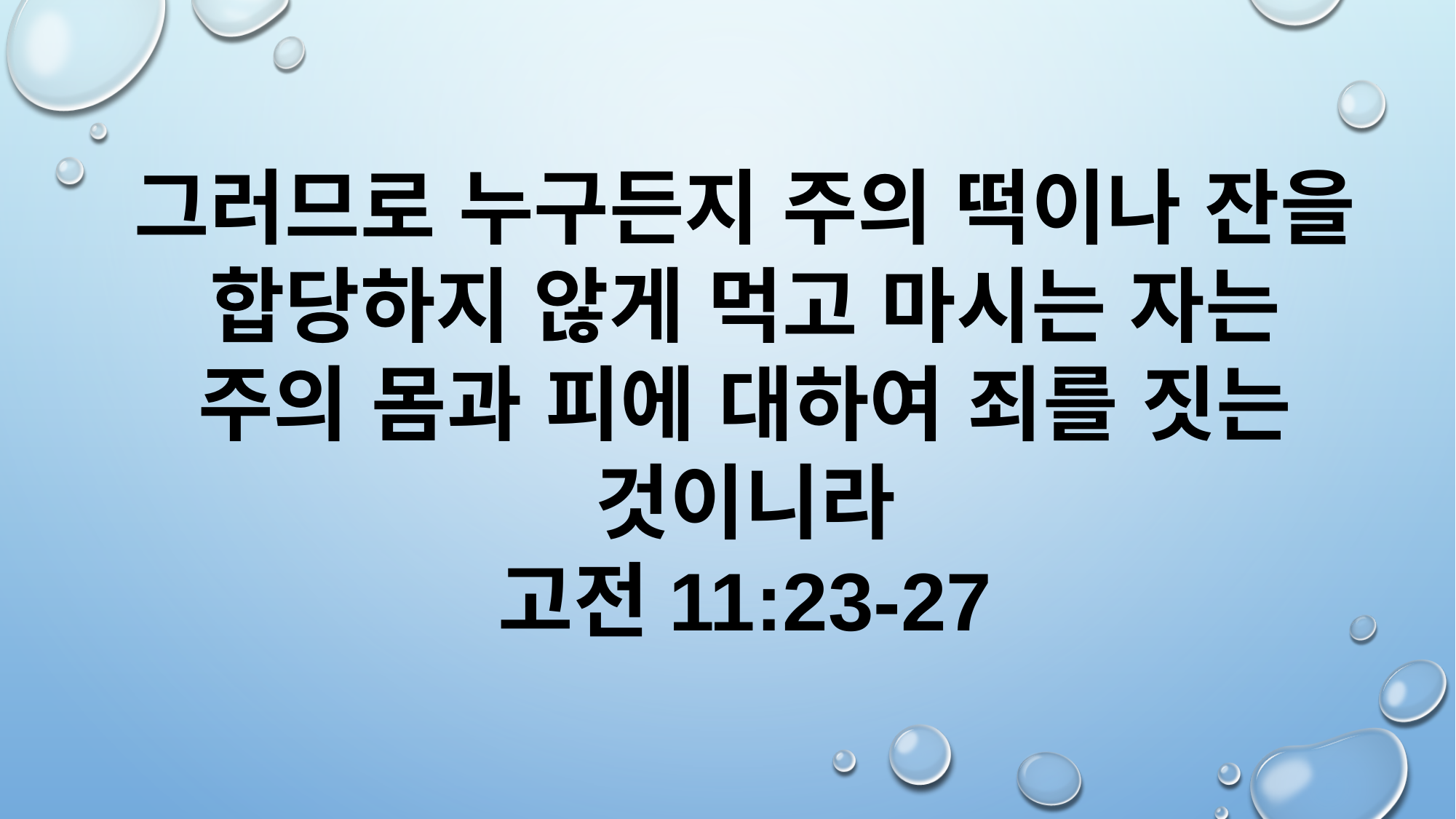

그러므로 누구든지 주의 떡이나 잔을 합당하지 않게 먹고 마시는 자는 주의 몸과 피에 대하여 죄를 짓는 것이니라
고전11:23-27